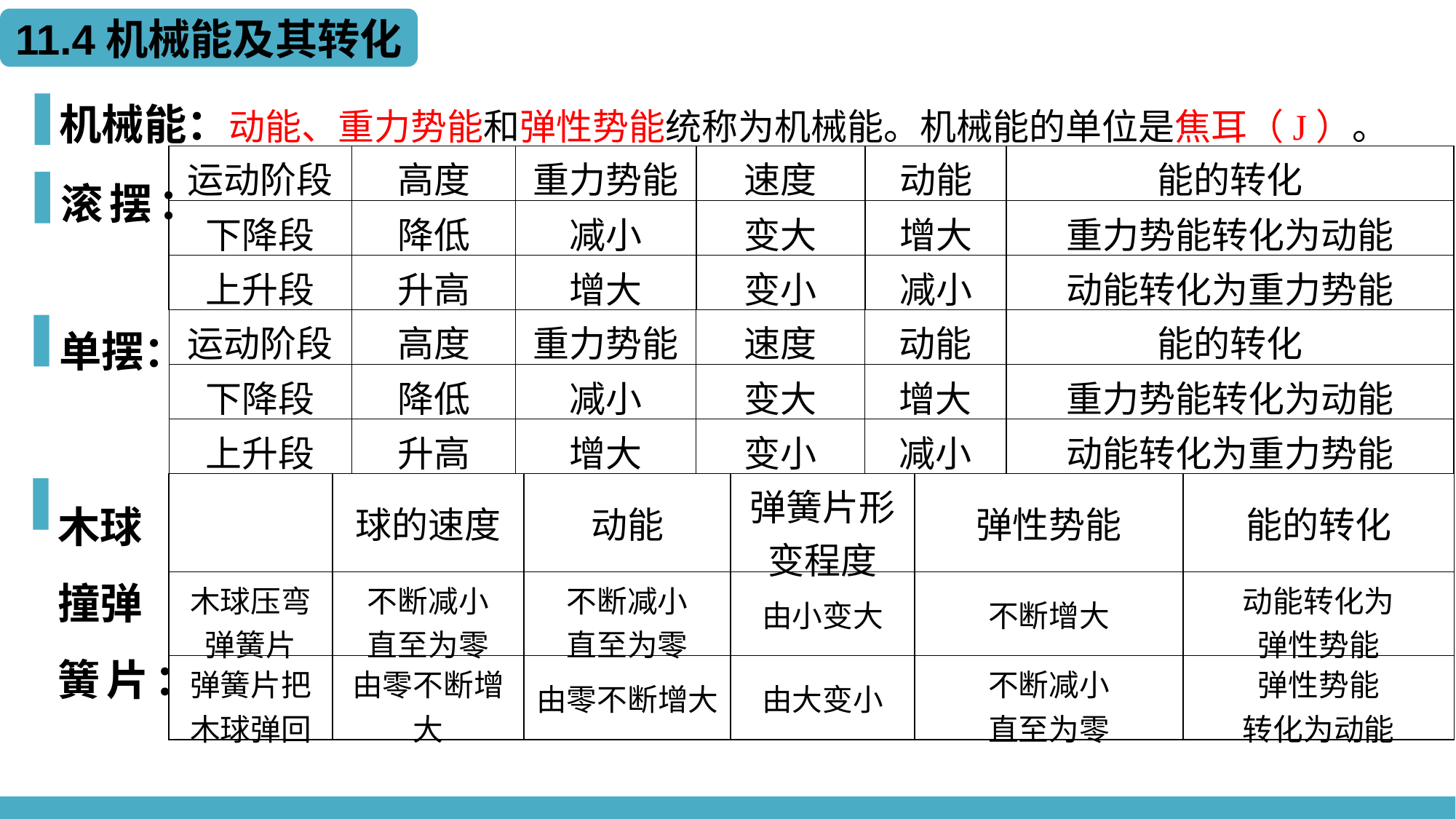

11.4机械能及其转化
机械能：动能、重力势能和弹性势能统称为机械能。机械能的单位是焦耳（J）。

滚摆：
| 运动阶段 | 高度 | 重力势能 | 速度 | 动能 | 能的转化 |
| --- | --- | --- | --- | --- | --- |
| 下降段 | 降低 | 减小 | 变大 | 增大 | 重力势能转化为动能 |
| 上升段 | 升高 | 增大 | 变小 | 减小 | 动能转化为重力势能 |

单摆：
| 运动阶段 | 高度 | 重力势能 | 速度 | 动能 | 能的转化 |
| --- | --- | --- | --- | --- | --- |
| 下降段 | 降低 | 减小 | 变大 | 增大 | 重力势能转化为动能 |
| 上升段 | 升高 | 增大 | 变小 | 减小 | 动能转化为重力势能 |

木球
撞弹
簧片：
|  | 球的速度 | 动能 | 弹簧片形变程度 | 弹性势能 | 能的转化 |
| --- | --- | --- | --- | --- | --- |
| 木球压弯弹簧片 | 不断减小 直至为零 | 不断减小 直至为零 | 由小变大 | 不断增大 | 动能转化为 弹性势能 |
| 弹簧片把木球弹回 | 由零不断增大 | 由零不断增大 | 由大变小 | 不断减小 直至为零 | 弹性势能 转化为动能 |